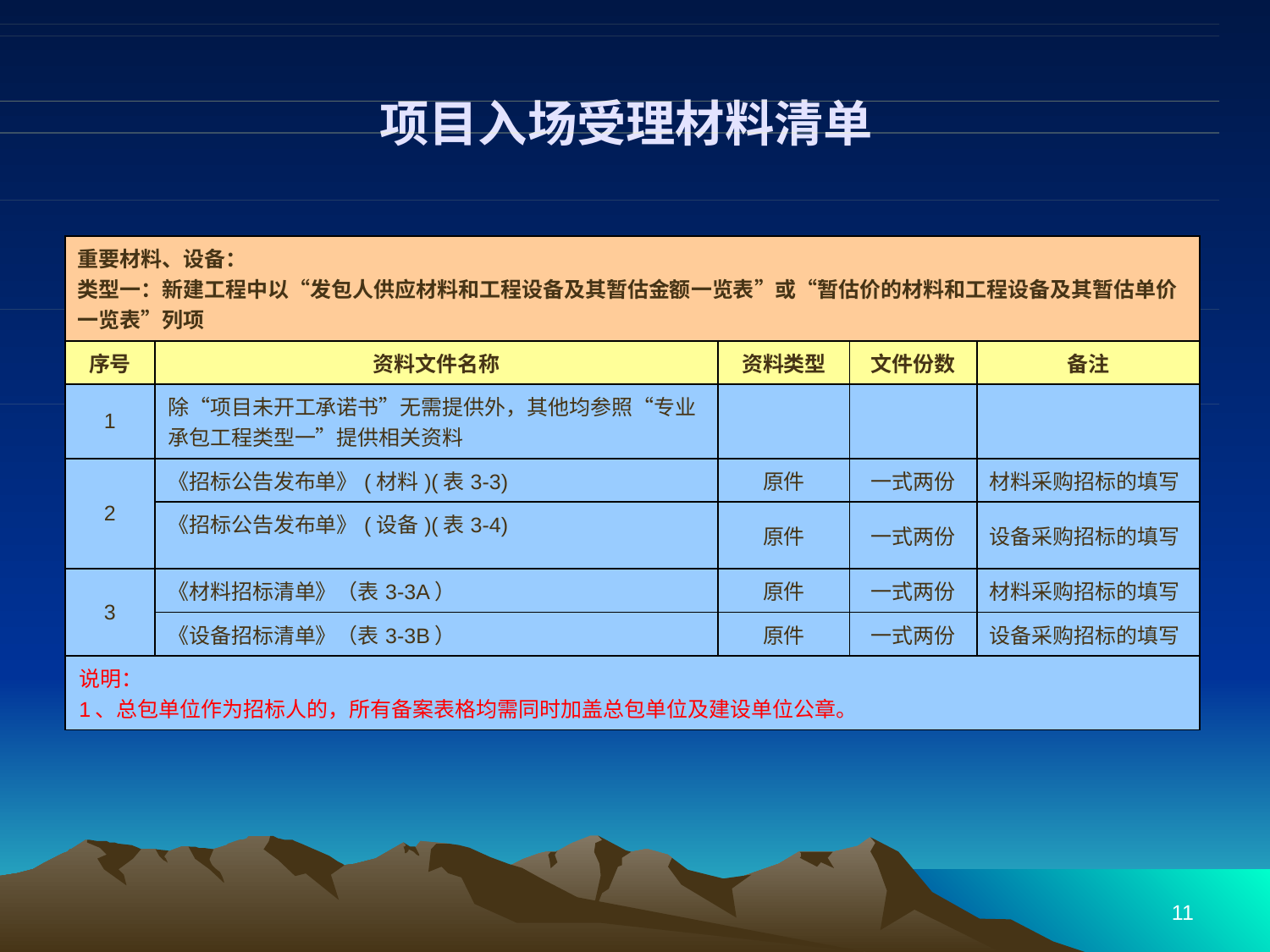

# 项目入场受理材料清单

| 重要材料、设备： 类型一：新建工程中以“发包人供应材料和工程设备及其暂估金额一览表”或“暂估价的材料和工程设备及其暂估单价一览表”列项 |  |  |  |  |
| --- | --- | --- | --- | --- |
| 序号 | 资料文件名称 | 资料类型 | 文件份数 | 备注 |
| 1 | 除“项目未开工承诺书”无需提供外，其他均参照“专业承包工程类型一”提供相关资料 |  |  |  |
| 2 | 《招标公告发布单》(材料)(表3-3) | 原件 | 一式两份 | 材料采购招标的填写 |
|  | 《招标公告发布单》(设备)(表3-4) | 原件 | 一式两份 | 设备采购招标的填写 |
| 3 | 《材料招标清单》（表3-3A） | 原件 | 一式两份 | 材料采购招标的填写 |
|  | 《设备招标清单》（表3-3B） | 原件 | 一式两份 | 设备采购招标的填写 |
| 说明： 1、总包单位作为招标人的，所有备案表格均需同时加盖总包单位及建设单位公章。 |  |  |  |  |

11